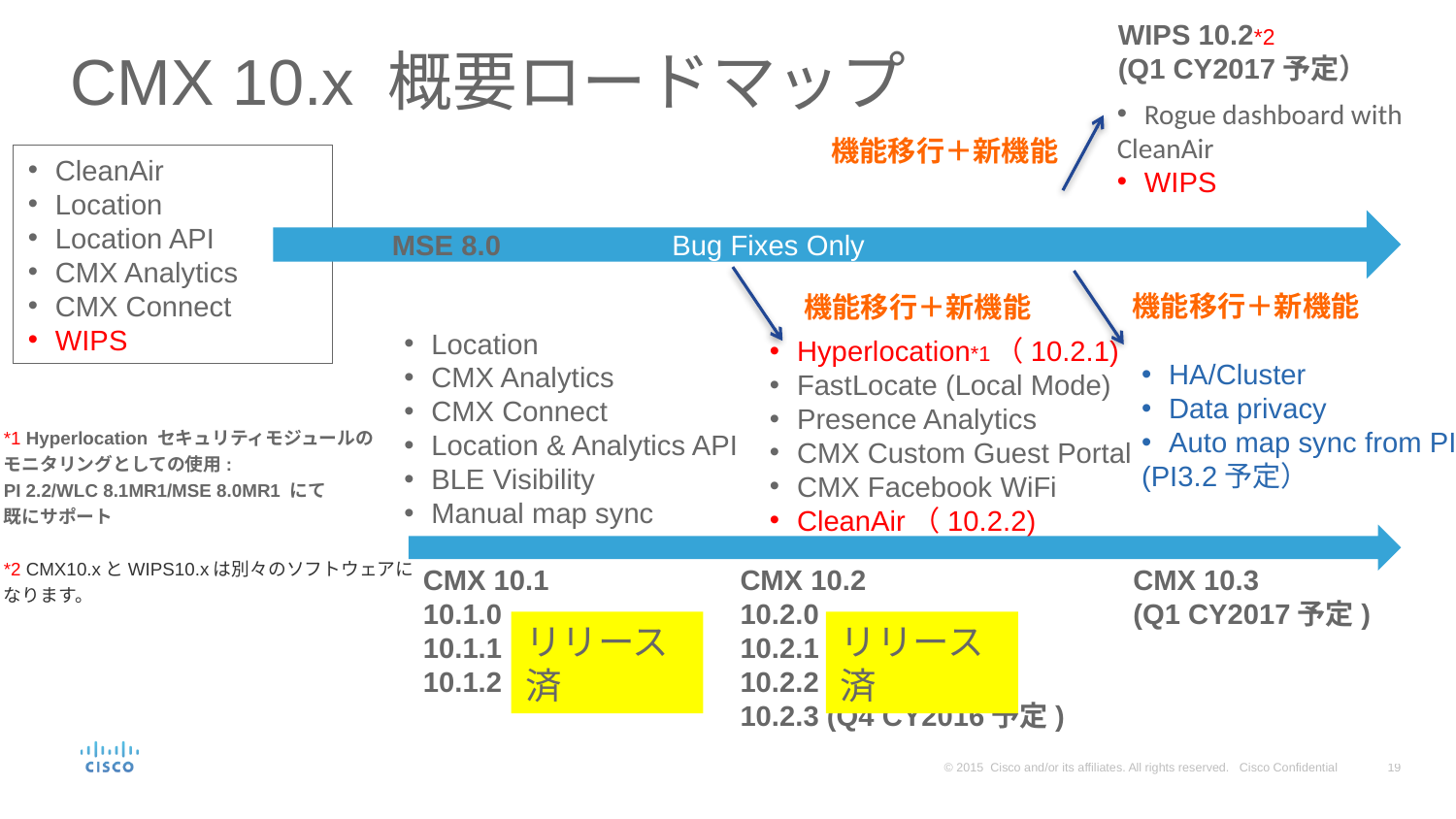

WIPS 10.2*2
(Q1 CY2017予定）
# CMX 10.x 概要ロードマップ
Rogue dashboard with
CleanAir
WIPS
機能移行＋新機能
CleanAir
Location
Location API
CMX Analytics
CMX Connect
WIPS

Bug Fixes Only
MSE 8.0
機能移行＋新機能

機能移行＋新機能
Location
CMX Analytics
CMX Connect
Location & Analytics API
BLE Visibility
Manual map sync
Hyperlocation*1（10.2.1)
FastLocate (Local Mode)
Presence Analytics
CMX Custom Guest Portal
CMX Facebook WiFi
CleanAir（10.2.2)

HA/Cluster
Data privacy
Auto map sync from PI
(PI3.2予定）
*1 Hyperlocation セキュリティモジュールの
モニタリングとしての使用:
PI 2.2/WLC 8.1MR1/MSE 8.0MR1 にて
既にサポート

*2 CMX10.xとWIPS10.xは別々のソフトウェアに
なります。

CMX 10.2
10.2.0
10.2.1
10.2.2
10.2.3 (Q4 CY2016予定)
CMX 10.1
10.1.0
10.1.1
10.1.2
CMX 10.3
(Q1 CY2017予定)
リリース済
リリース済